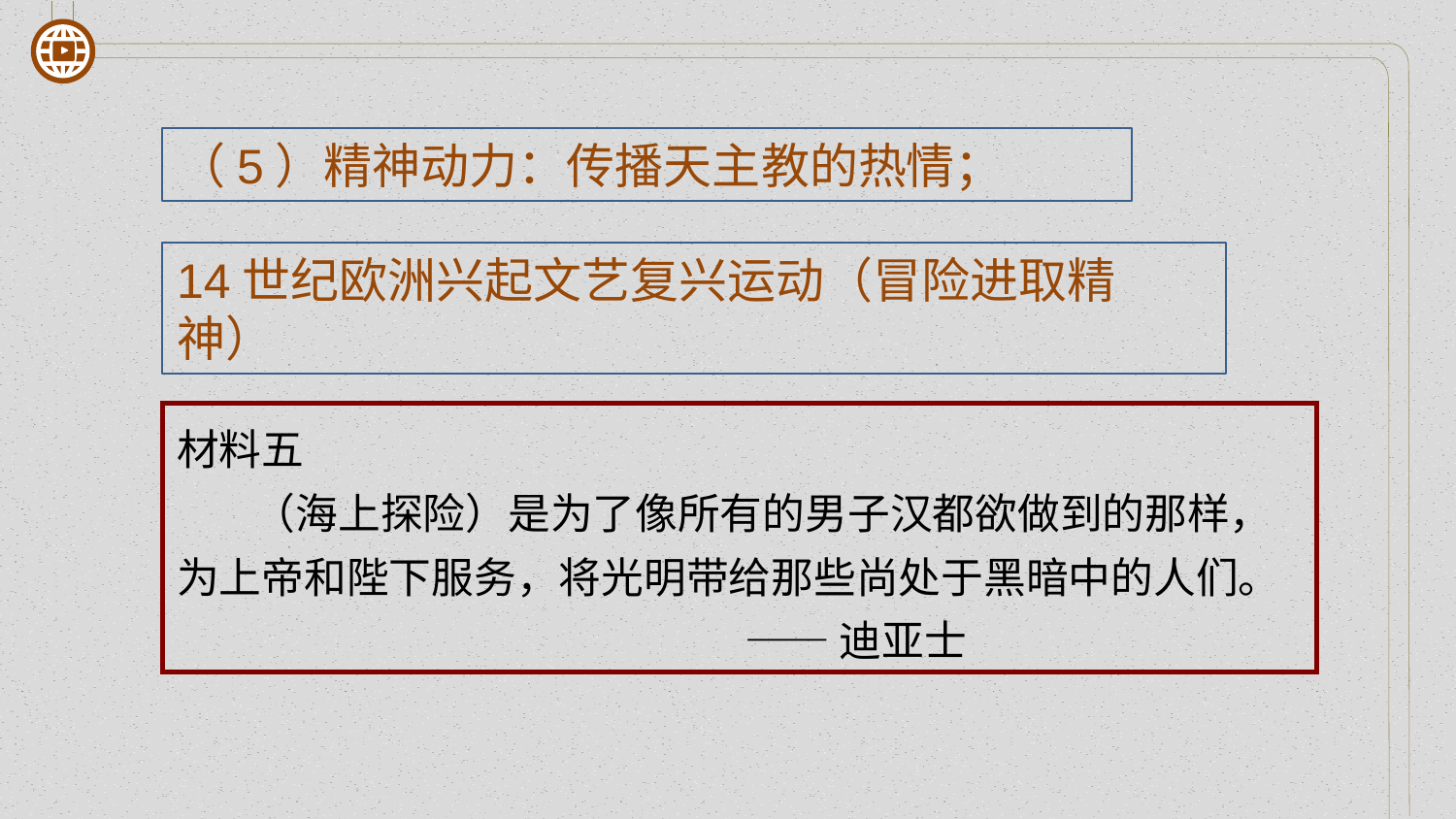

（5）精神动力：传播天主教的热情；
14世纪欧洲兴起文艺复兴运动（冒险进取精神）
材料五
       （海上探险）是为了像所有的男子汉都欲做到的那样，为上帝和陛下服务，将光明带给那些尚处于黑暗中的人们。
                                                            ——迪亚士